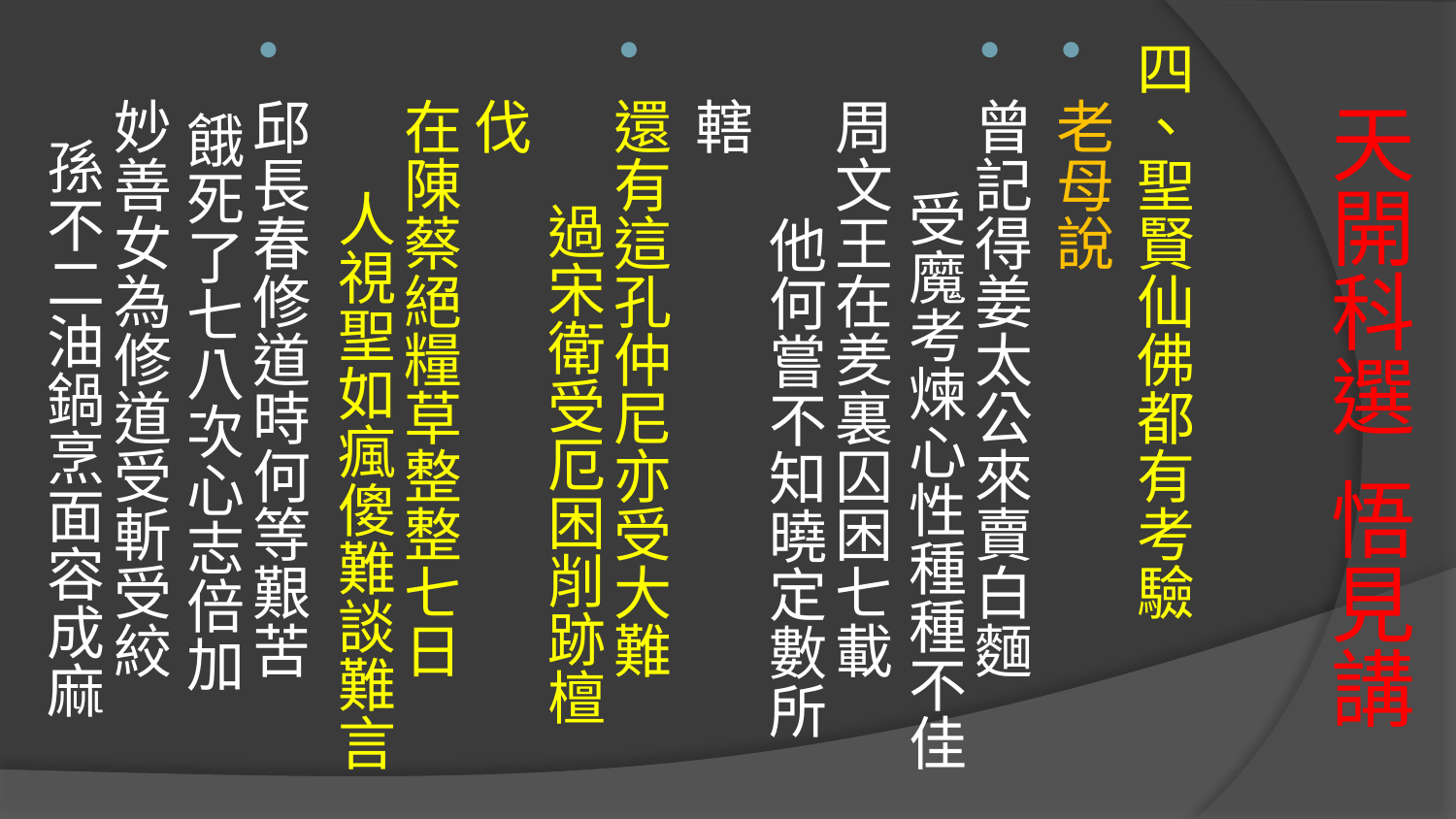

四、聖賢仙佛都有考驗
老母說
曾記得姜太公來賣白麵               受魔考煉心性種種不佳
周文王在羑裏囚困七載                 他何嘗不知曉定數所轄
還有這孔仲尼亦受大難                過宋衛受厄困削跡檀伐
在陳蔡絕糧草整整七日               人視聖如瘋傻難談難言
邱長春修道時何等艱苦         餓死了七八次心志倍加
妙善女為修道受斬受絞           孫不二油鍋烹面容成麻
# 天開科選  悟見講